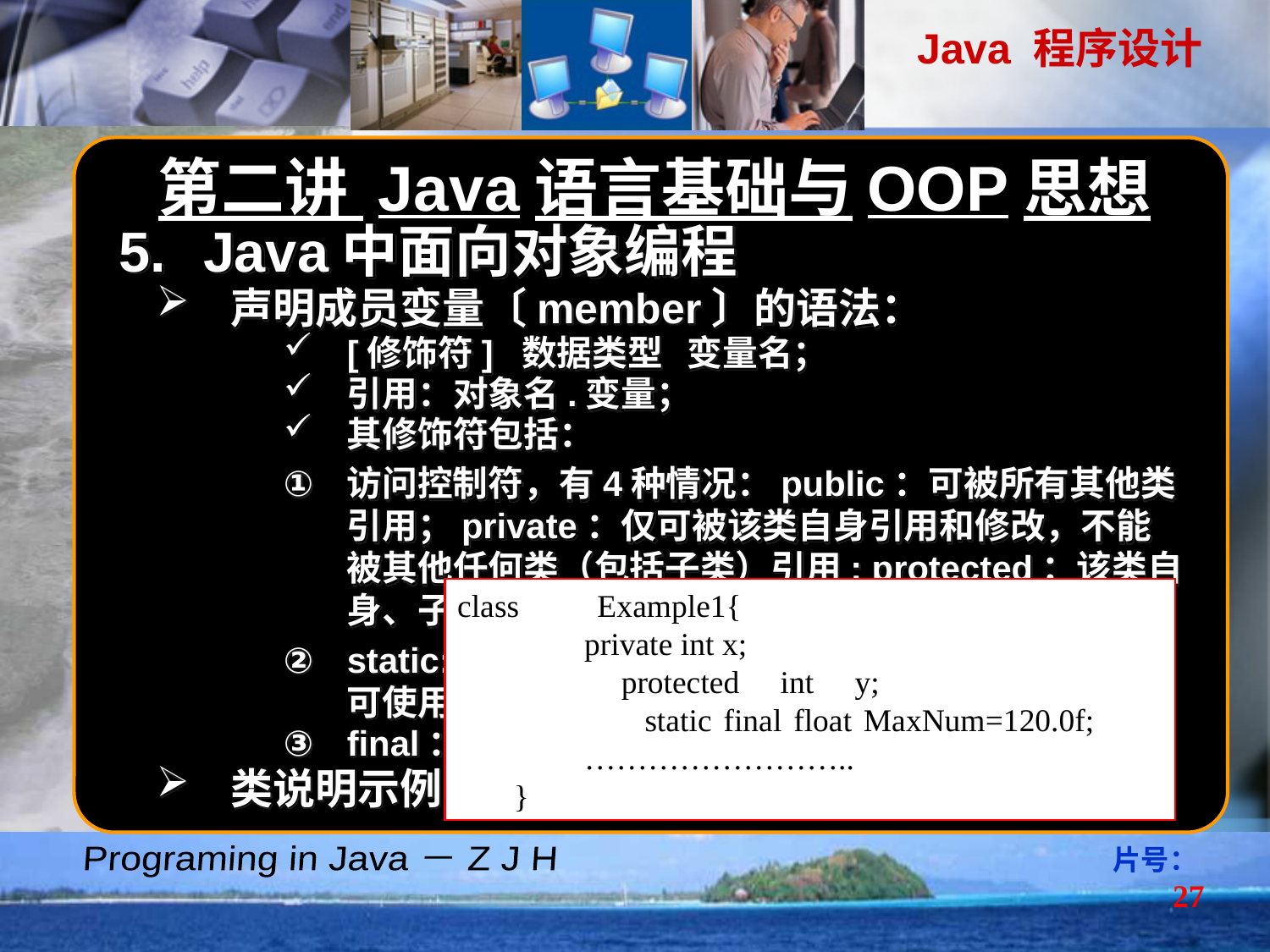

第二讲 Java语言基础与OOP思想
Java中面向对象编程
声明成员变量〔member〕的语法：
[修饰符]  数据类型   变量名；
引用：对象名.变量；
其修饰符包括：
访问控制符，有4种情况：public：可被所有其他类引用；private：仅可被该类自身引用和修改，不能被其他任何类（包括子类）引用; protected：该类自身、子类、同一包中的其他类；缺省：本包中的类。
static:类成员变量，对所有的实例一致，引用时前缀可使用类名或对象名。
final：数值不变常量，定义同时应对其进行初始化。
类说明示例
class Example1{					private int x;
    protected int y;
                static final float MaxNum=120.0f;		……………………..
       }
片号：27